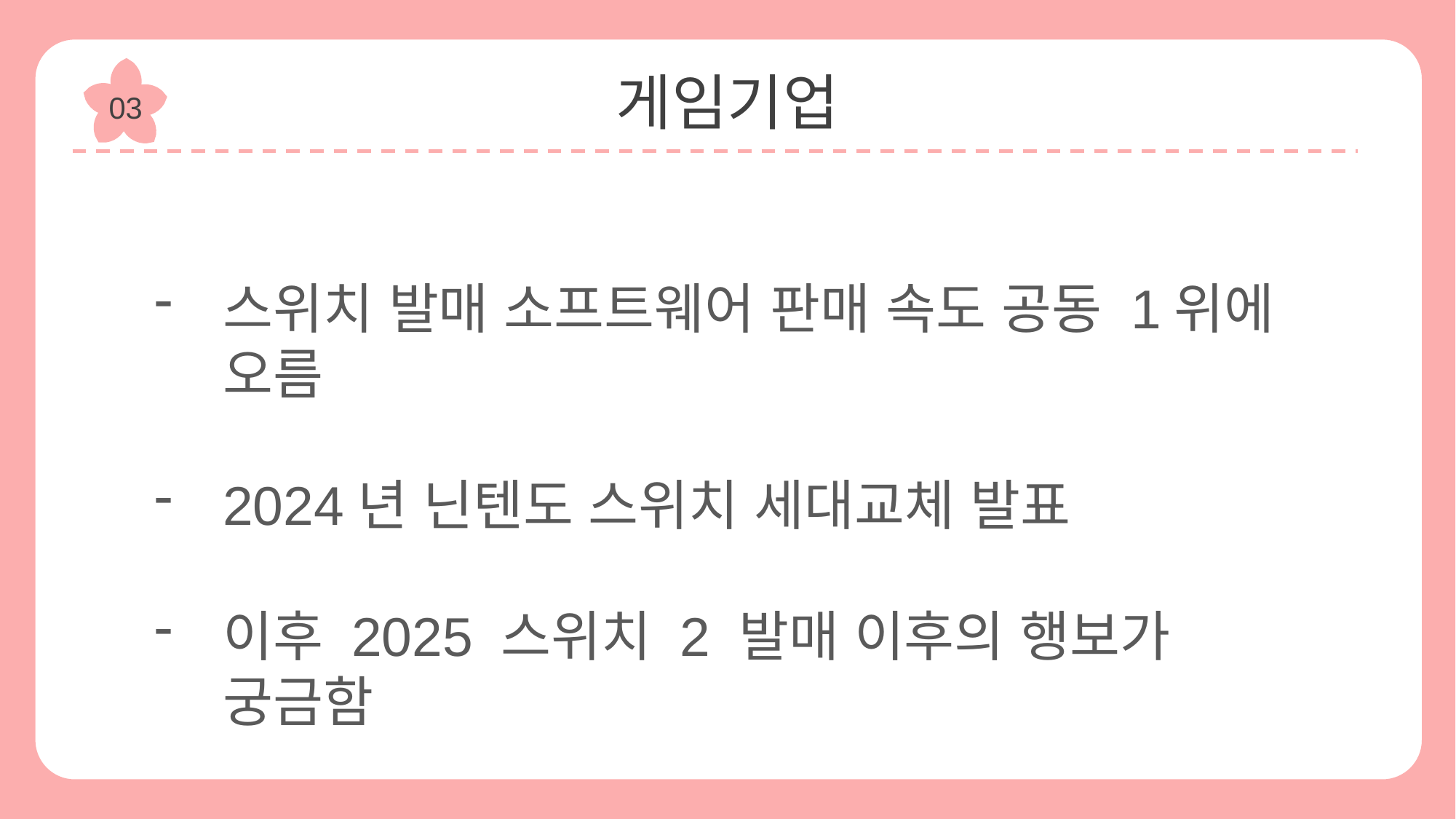

게임기업

03
스위치 발매 소프트웨어 판매 속도 공동 1위에 오름

2024년 닌텐도 스위치 세대교체 발표

이후 2025 스위치 2 발매 이후의 행보가 궁금함